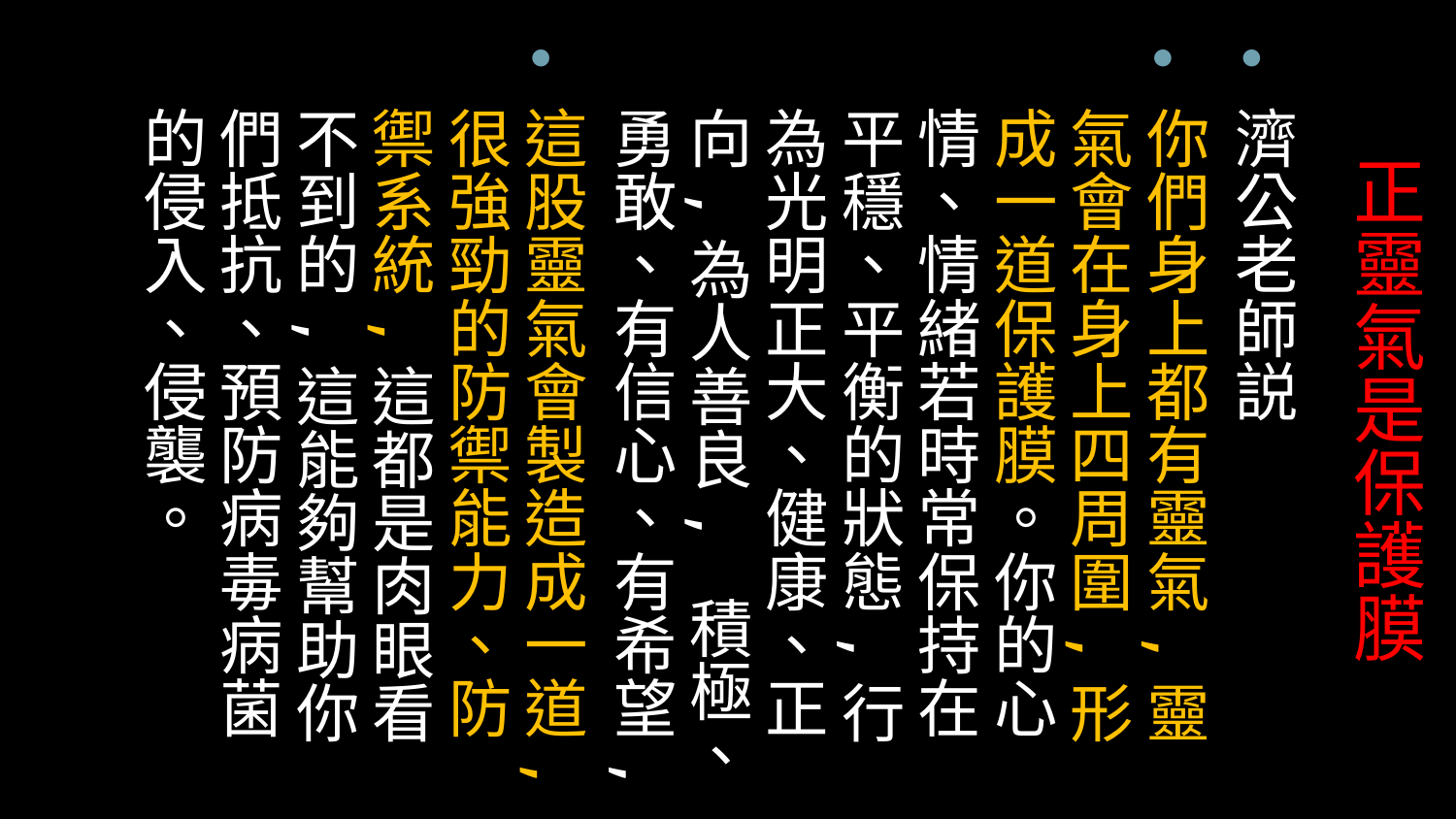

# 正靈氣是保護膜
濟公老師説
你們身上都有靈氣,靈氣會在身上四周圍,形成一道保護膜。你的心情、情緒若時常保持在平穩、平衡的狀態,行為光明正大、健康、正向,為人善良, 積極、勇敢、有信心、有希望,
這股靈氣會製造成一道,很強勁的防禦能力、防禦系統,這都是肉眼看不到的,這能夠幫助你們抵抗、預防病毒病菌的侵入、侵襲。